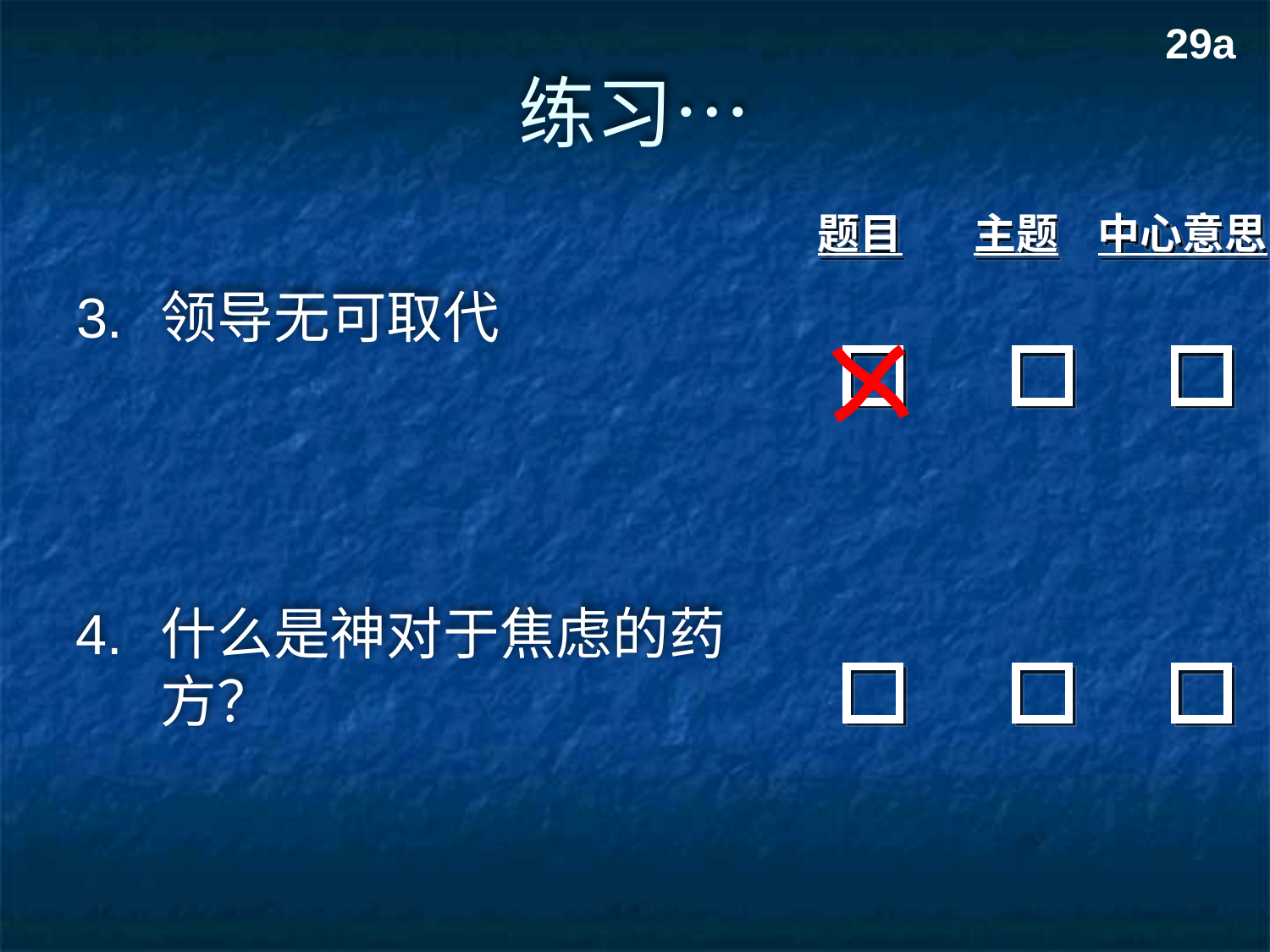

29a
# 练习…
题目
主题
中心意思
3.	领导无可取代

4.	什么是神对于焦虑的药方？